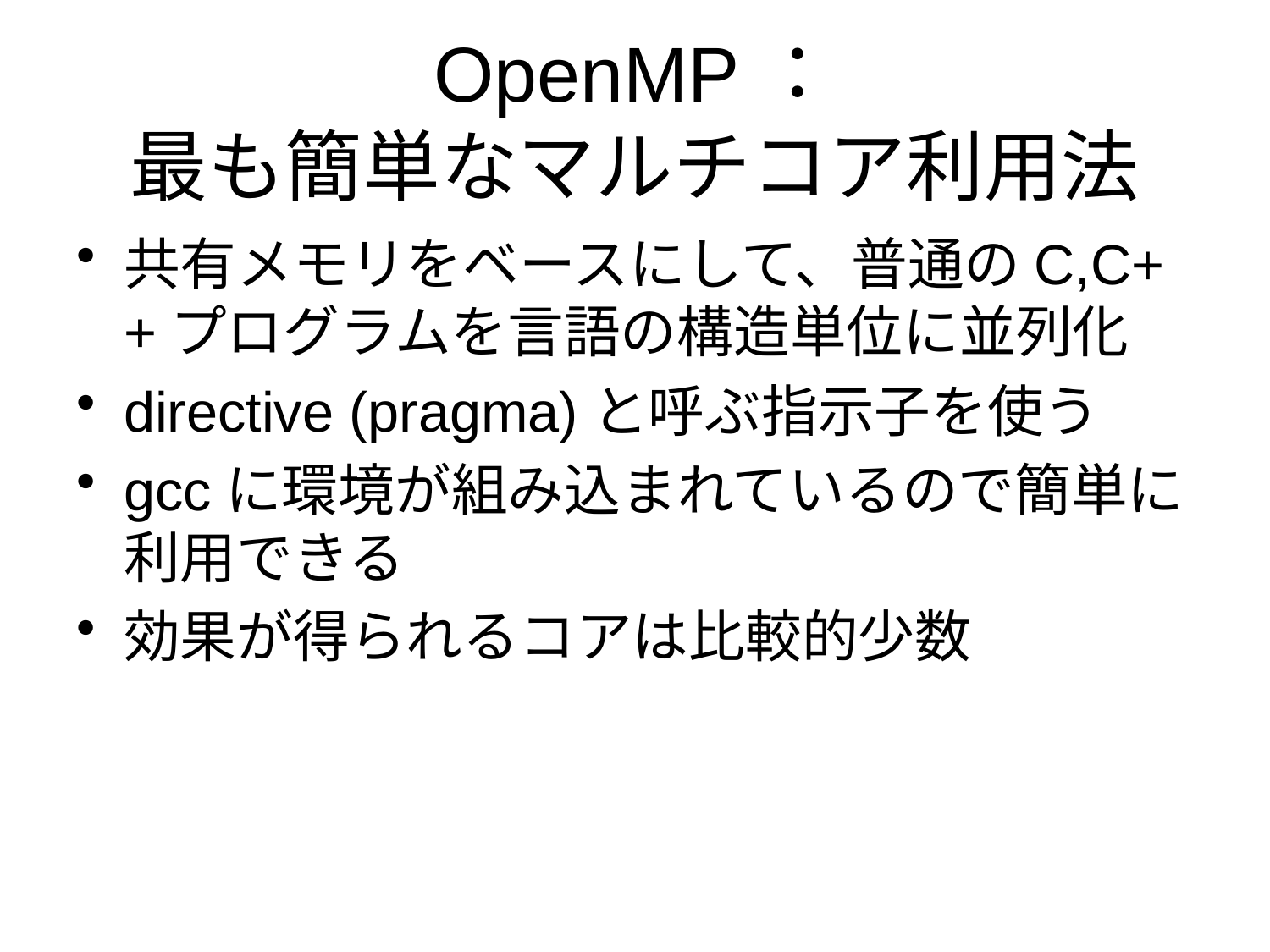

# OpenMP： 最も簡単なマルチコア利用法
共有メモリをベースにして、普通のC,C++プログラムを言語の構造単位に並列化
directive (pragma)と呼ぶ指示子を使う
gccに環境が組み込まれているので簡単に利用できる
効果が得られるコアは比較的少数